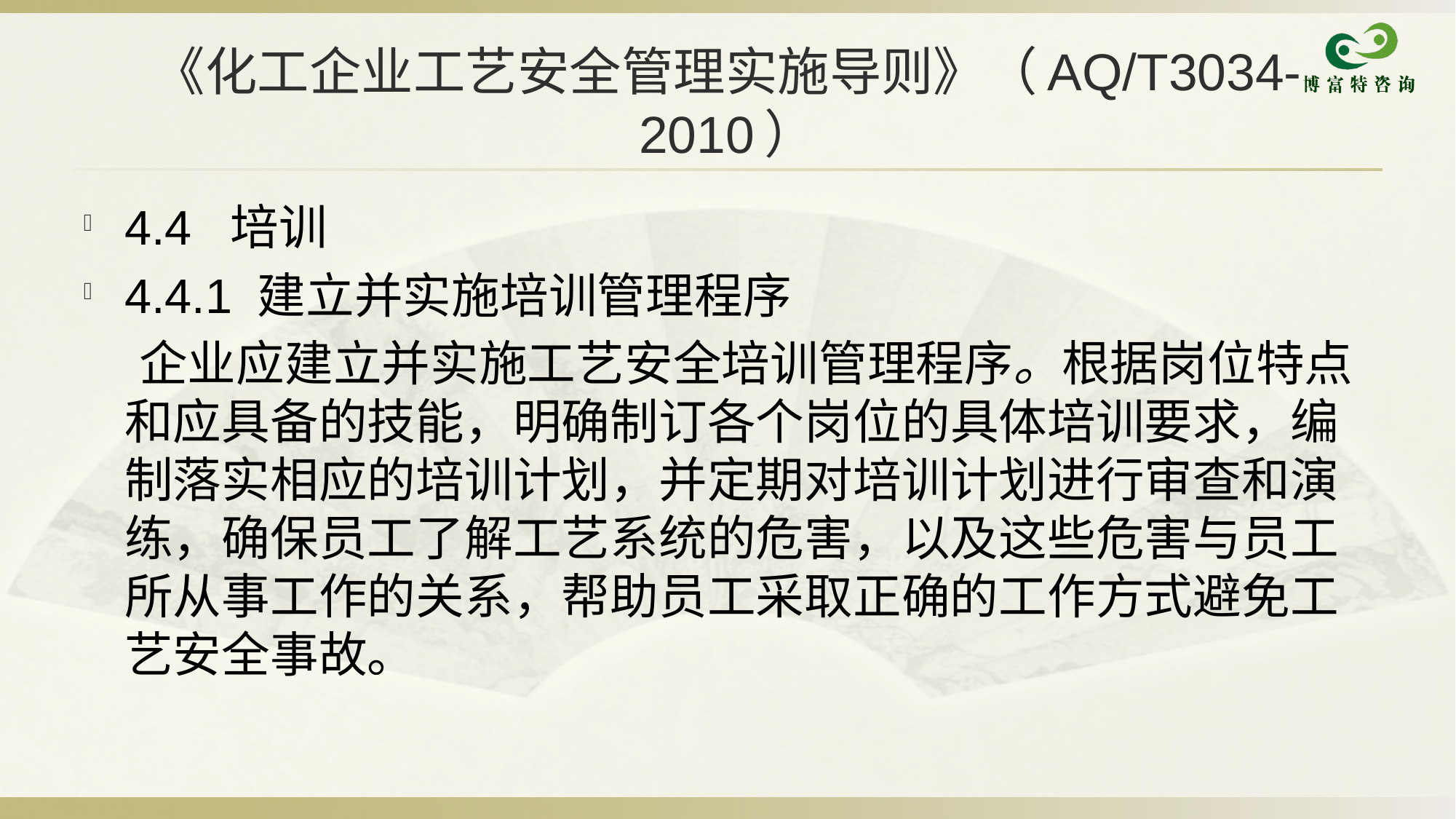

# 《化工企业工艺安全管理实施导则》（AQ/T3034-2010）
4.4  培训
4.4.1 建立并实施培训管理程序
    企业应建立并实施工艺安全培训管理程序。根据岗位特点和应具备的技能，明确制订各个岗位的具体培训要求，编制落实相应的培训计划，并定期对培训计划进行审查和演练，确保员工了解工艺系统的危害，以及这些危害与员工所从事工作的关系，帮助员工采取正确的工作方式避免工艺安全事故。